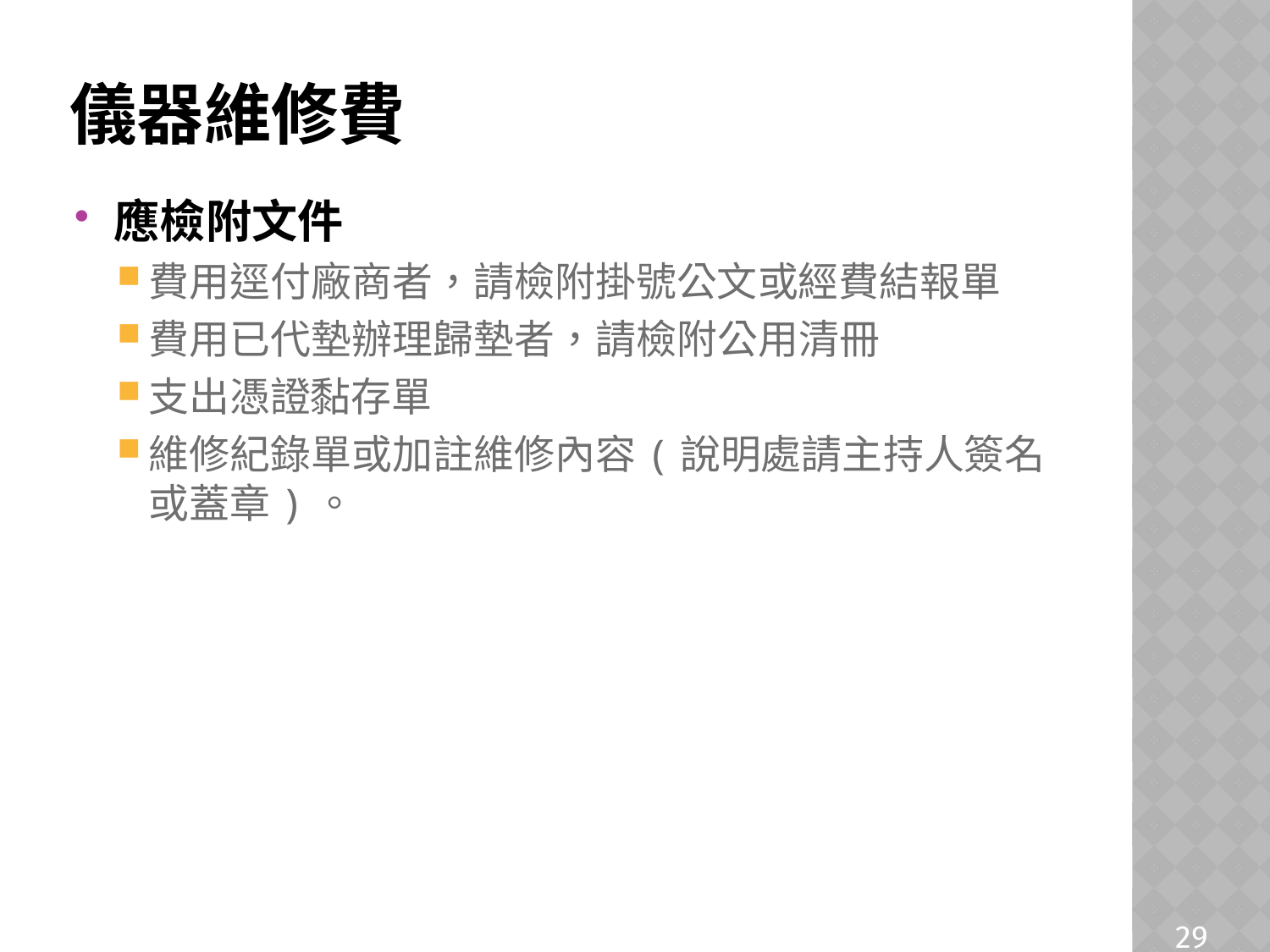

# 儀器維修費
應檢附文件
費用逕付廠商者，請檢附掛號公文或經費結報單
費用已代墊辦理歸墊者，請檢附公用清冊
支出憑證黏存單
維修紀錄單或加註維修內容(說明處請主持人簽名或蓋章)。
29